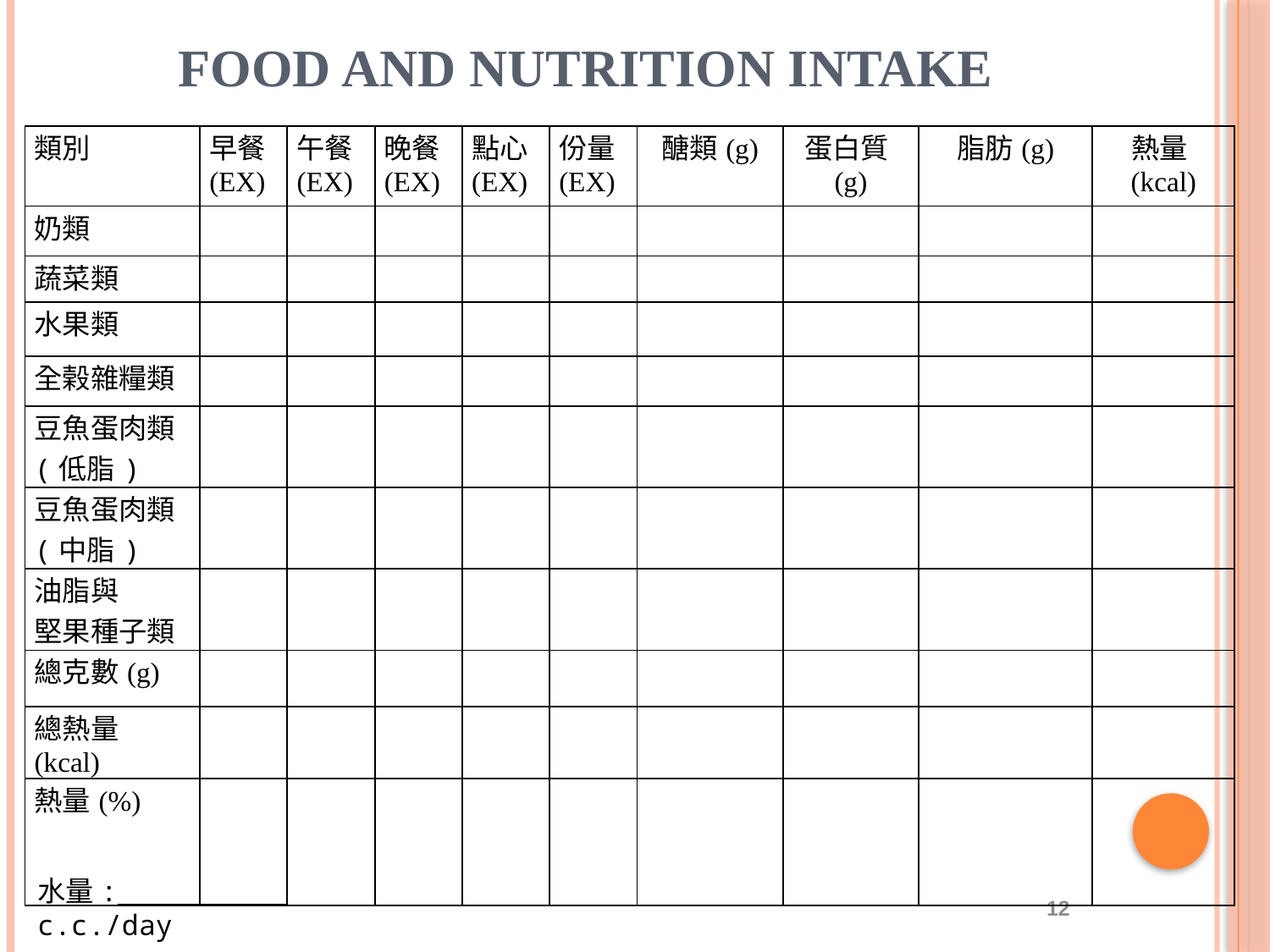

Food and Nutrition Intake
| 類別 | 早餐 (EX) | 午餐(EX) | 晚餐(EX) | 點心 (EX) | 份量(EX) | 醣類(g) | 蛋白質(g) | 脂肪(g) | 熱量(kcal) |
| --- | --- | --- | --- | --- | --- | --- | --- | --- | --- |
| 奶類 |  |  |  |  |  |  |  |  |  |
| 蔬菜類 |  |  |  |  |  |  |  |  |  |
| 水果類 |  |  |  |  |  |  |  |  |  |
| 全榖雜糧類 |  |  |  |  |  |  |  |  |  |
| 豆魚蛋肉類(低脂) |  |  |  |  |  |  |  |  |  |
| 豆魚蛋肉類 (中脂) |  |  |  |  |  |  |  |  |  |
| 油脂與 堅果種子類 |  |  |  |  |  |  |  |  |  |
| 總克數(g) |  |  |  |  |  |  |  |  |  |
| 總熱量(kcal) |  |  |  |  |  |  |  |  |  |
| 熱量(%) |  |  |  |  |  |  |  |  |  |
水量:           c.c./day
12